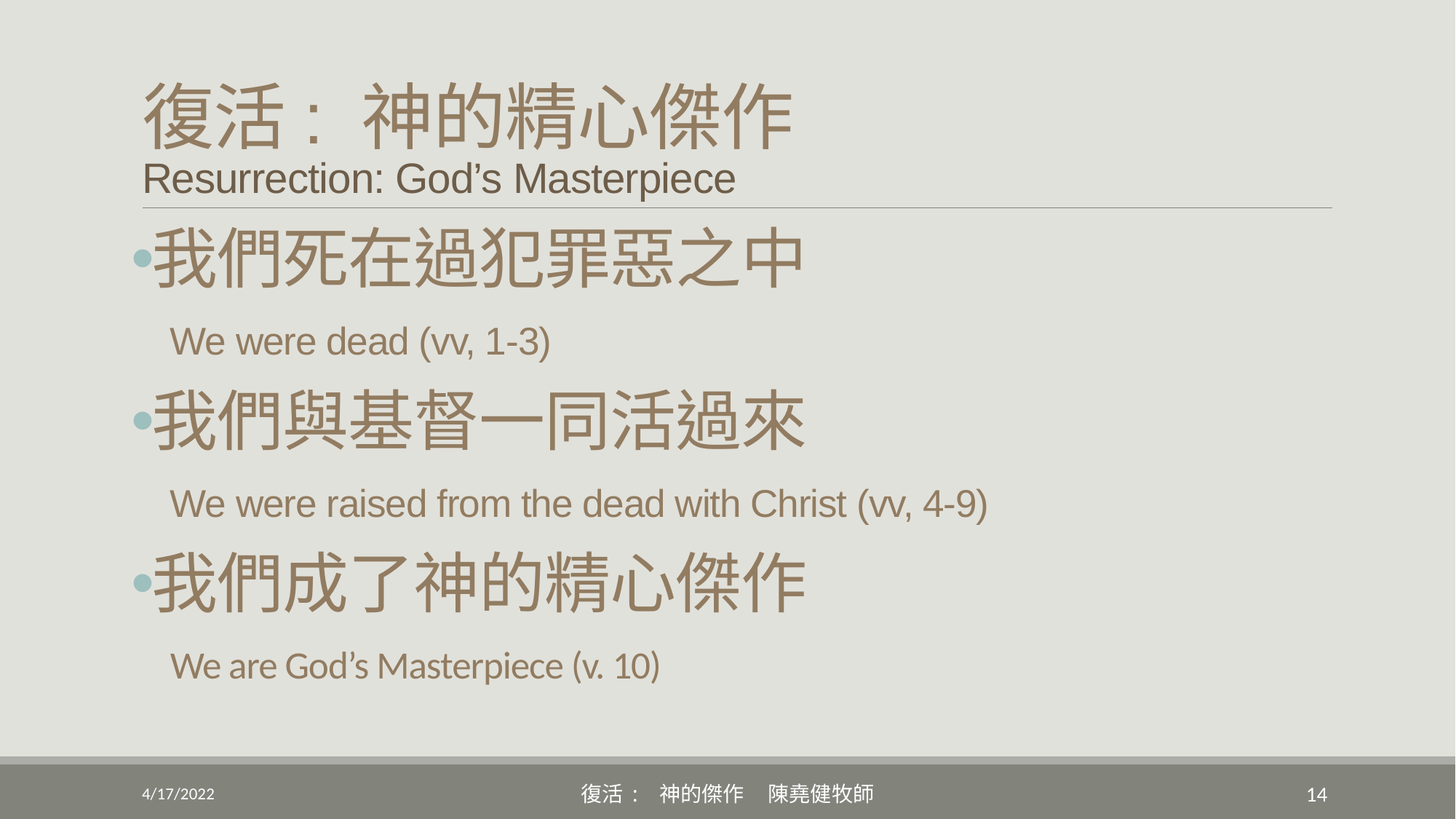

# 復活: 神的精心傑作 Resurrection: God’s Masterpiece
我們死在過犯罪惡之中
 We were dead (vv, 1-3)
我們與基督一同活過來
 We were raised from the dead with Christ (vv, 4-9)
我們成了神的精心傑作
 We are God’s Masterpiece (v. 10)

4/17/2022
復活: 神的傑作     陳堯健牧師
14